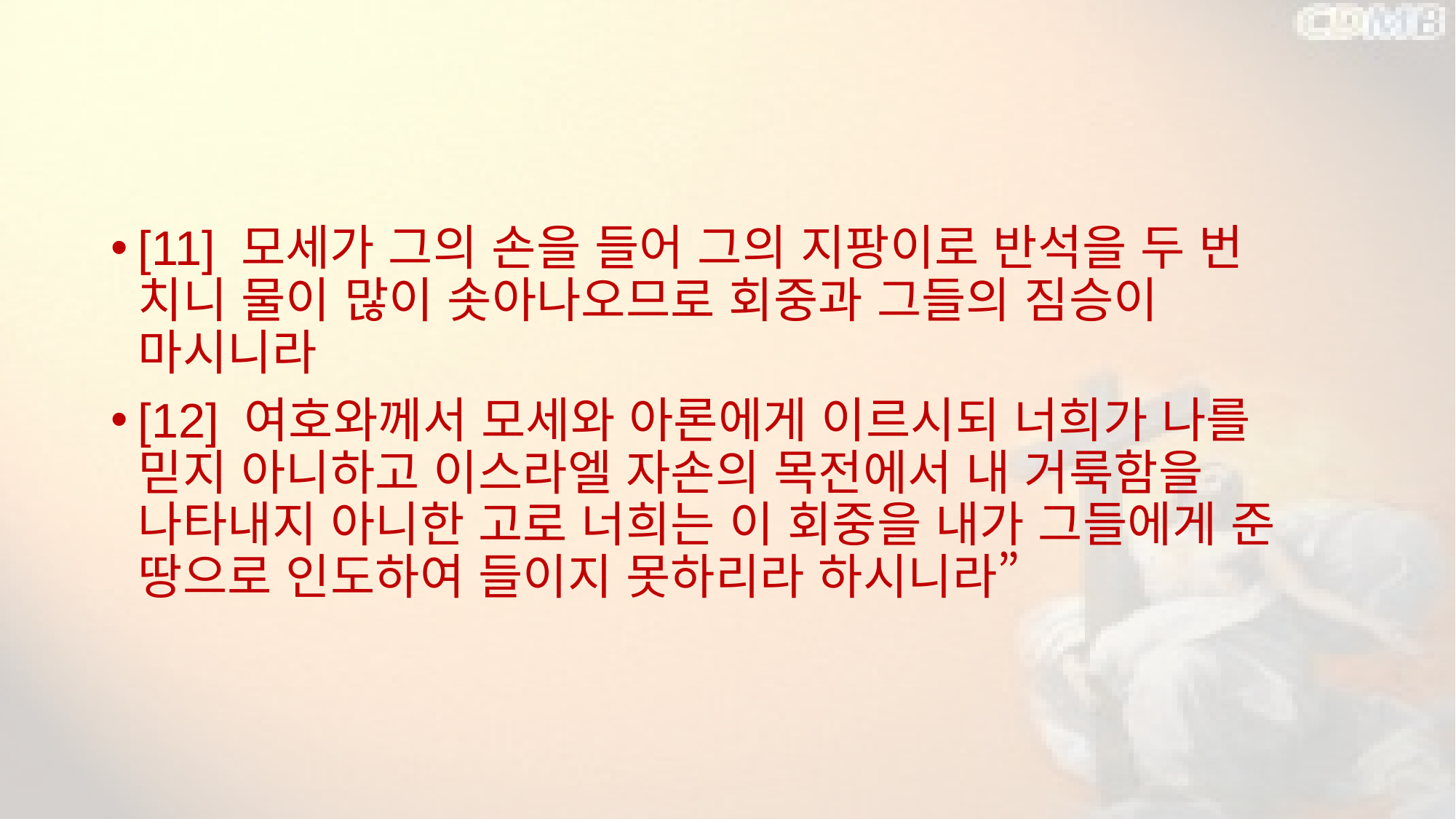

#
[11] 모세가 그의 손을 들어 그의 지팡이로 반석을 두 번 치니 물이 많이 솟아나오므로 회중과 그들의 짐승이 마시니라
[12] 여호와께서 모세와 아론에게 이르시되 너희가 나를 믿지 아니하고 이스라엘 자손의 목전에서 내 거룩함을 나타내지 아니한 고로 너희는 이 회중을 내가 그들에게 준 땅으로 인도하여 들이지 못하리라 하시니라”